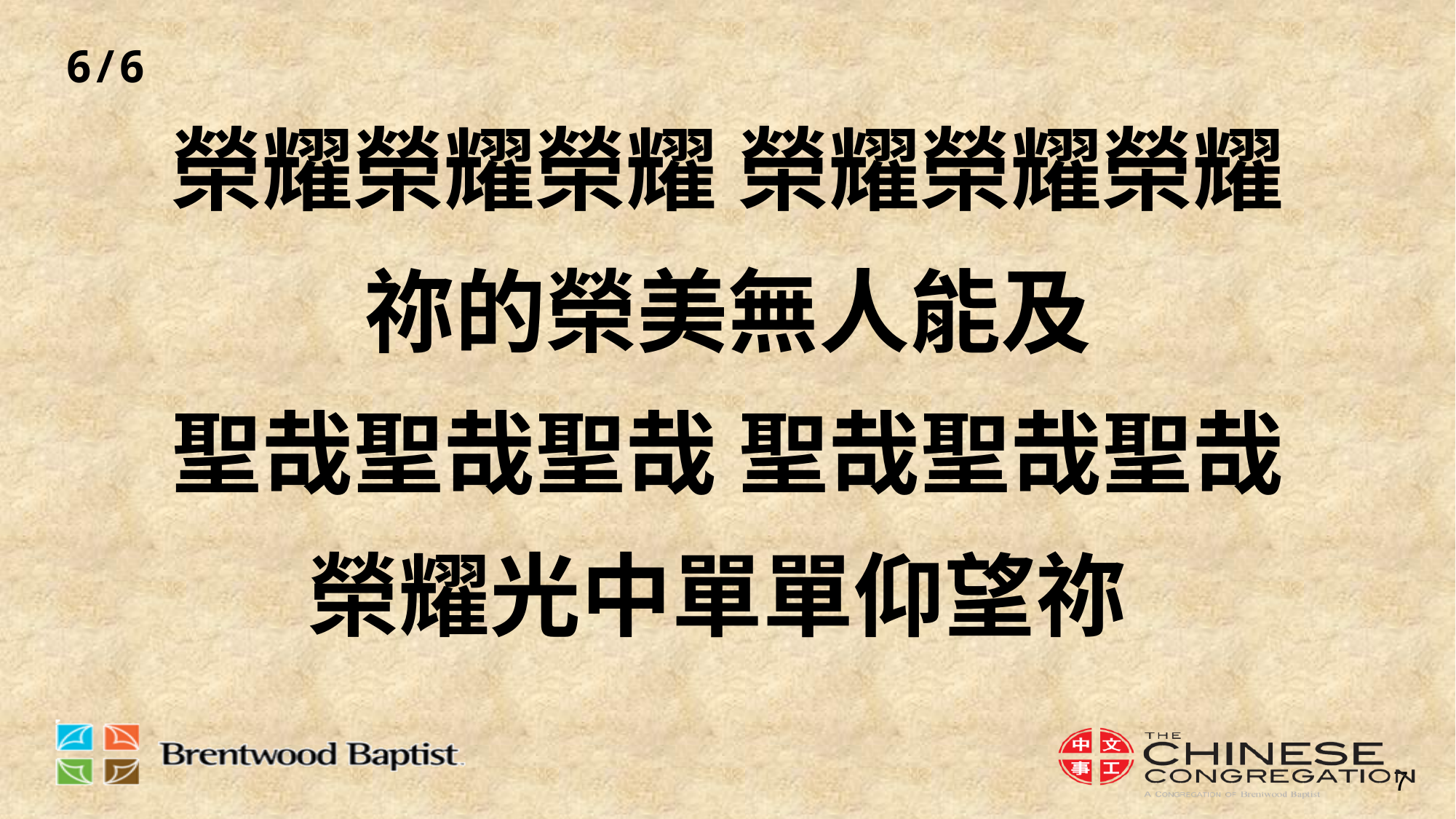

# 榮耀榮耀榮耀 榮耀榮耀榮耀 祢的榮美無人能及 聖哉聖哉聖哉 聖哉聖哉聖哉 榮耀光中單單仰望祢
6/6